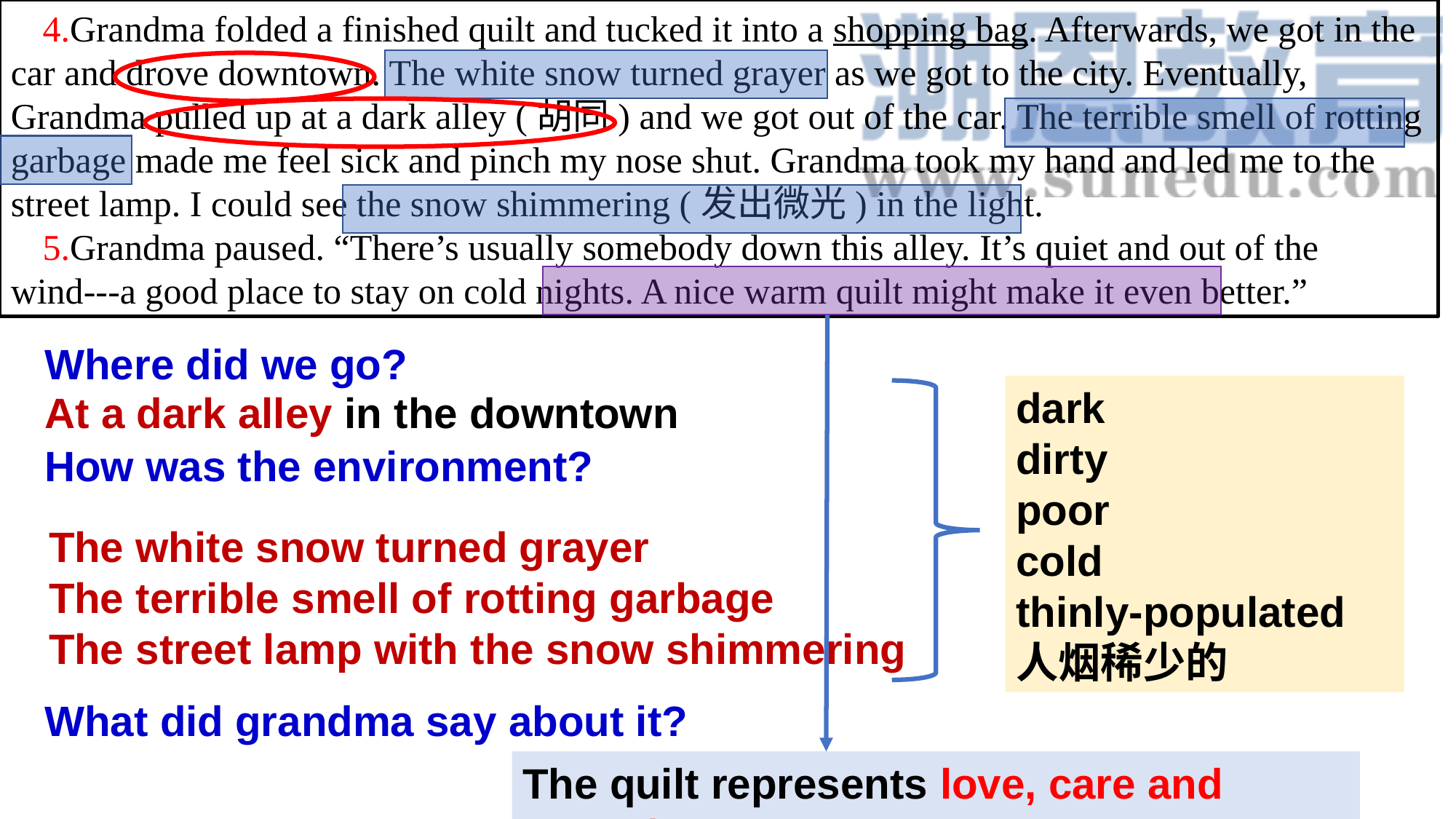

4.Grandma folded a finished quilt and tucked it into a shopping bag. Afterwards, we got in the car and drove downtown. The white snow turned grayer as we got to the city. Eventually, Grandma pulled up at a dark alley (胡同) and we got out of the car. The terrible smell of rotting garbage made me feel sick and pinch my nose shut. Grandma took my hand and led me to the street lamp. I could see the snow shimmering (发出微光) in the light.
5.Grandma paused. “There’s usually somebody down this alley. It’s quiet and out of the wind---a good place to stay on cold nights. A nice warm quilt might make it even better.”

Where did we go?

How was the environment?

What did grandma say about it?

dark
dirty
poor
cold
thinly-populated
人烟稀少的
At a dark alley in the downtown

The white snow turned grayer
The terrible smell of rotting garbage
The street lamp with the snow shimmering
The quilt represents love, care and warmth